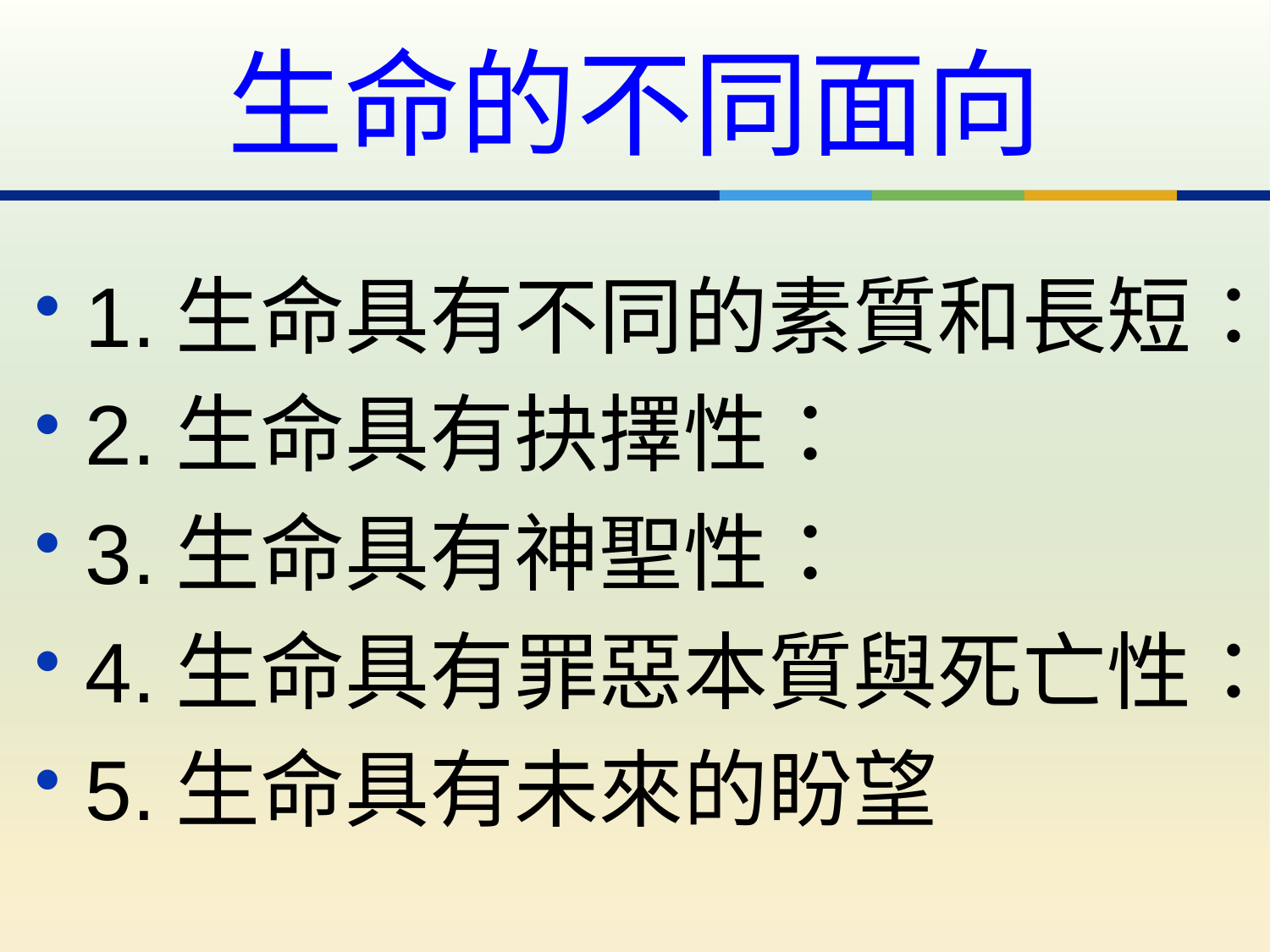

# 生命的不同面向
1.生命具有不同的素質和長短：
2.生命具有抉擇性：
3.生命具有神聖性：
4.生命具有罪惡本質與死亡性：
5.生命具有未來的盼望